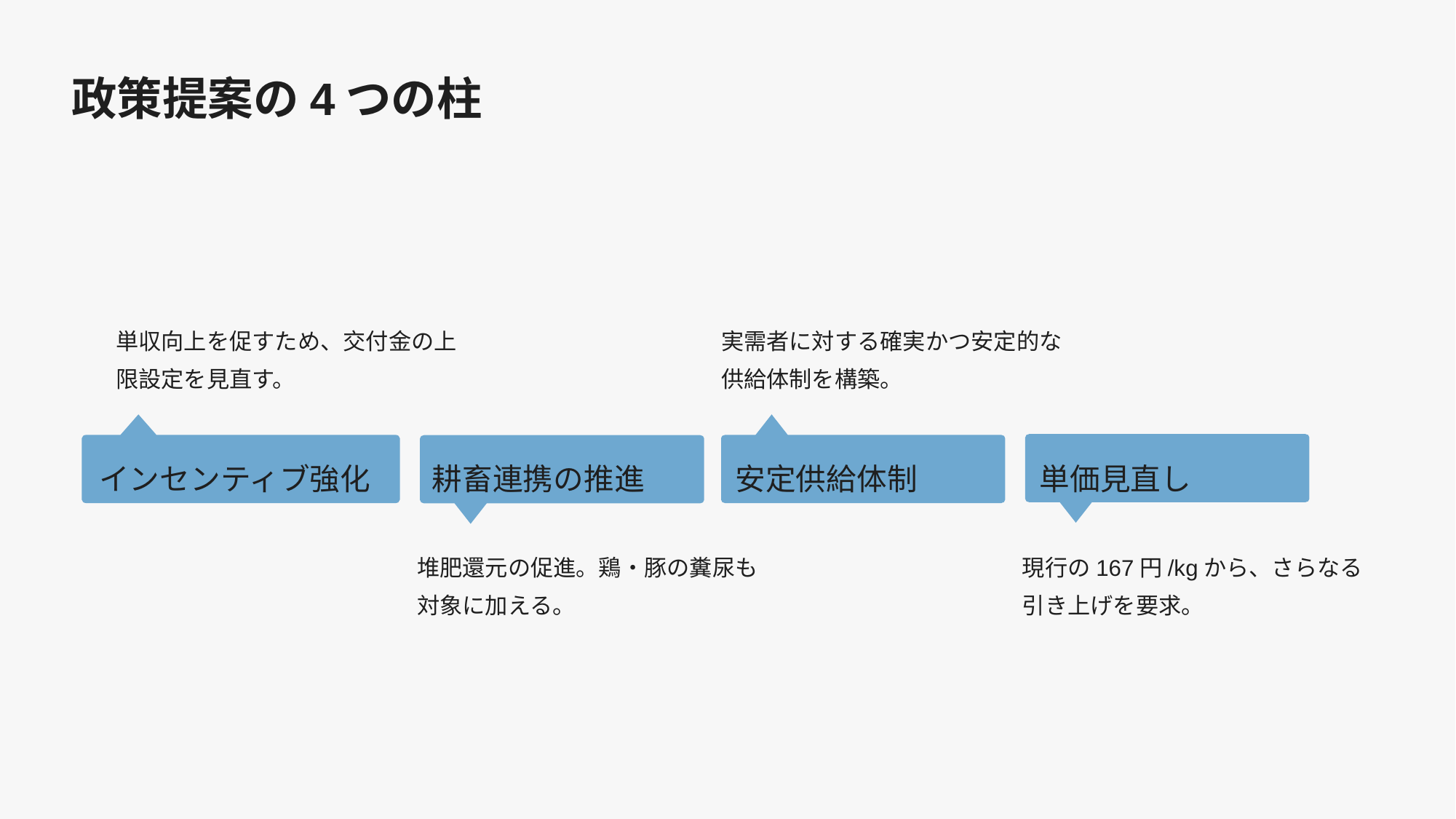

政策提案の4つの柱
単収向上を促すため、交付金の上限設定を見直す。
実需者に対する確実かつ安定的な供給体制を構築。

インセンティブ強化
耕畜連携の推進
安定供給体制
単価見直し
堆肥還元の促進。鶏・豚の糞尿も対象に加える。
現行の167円/kgから、さらなる引き上げを要求。